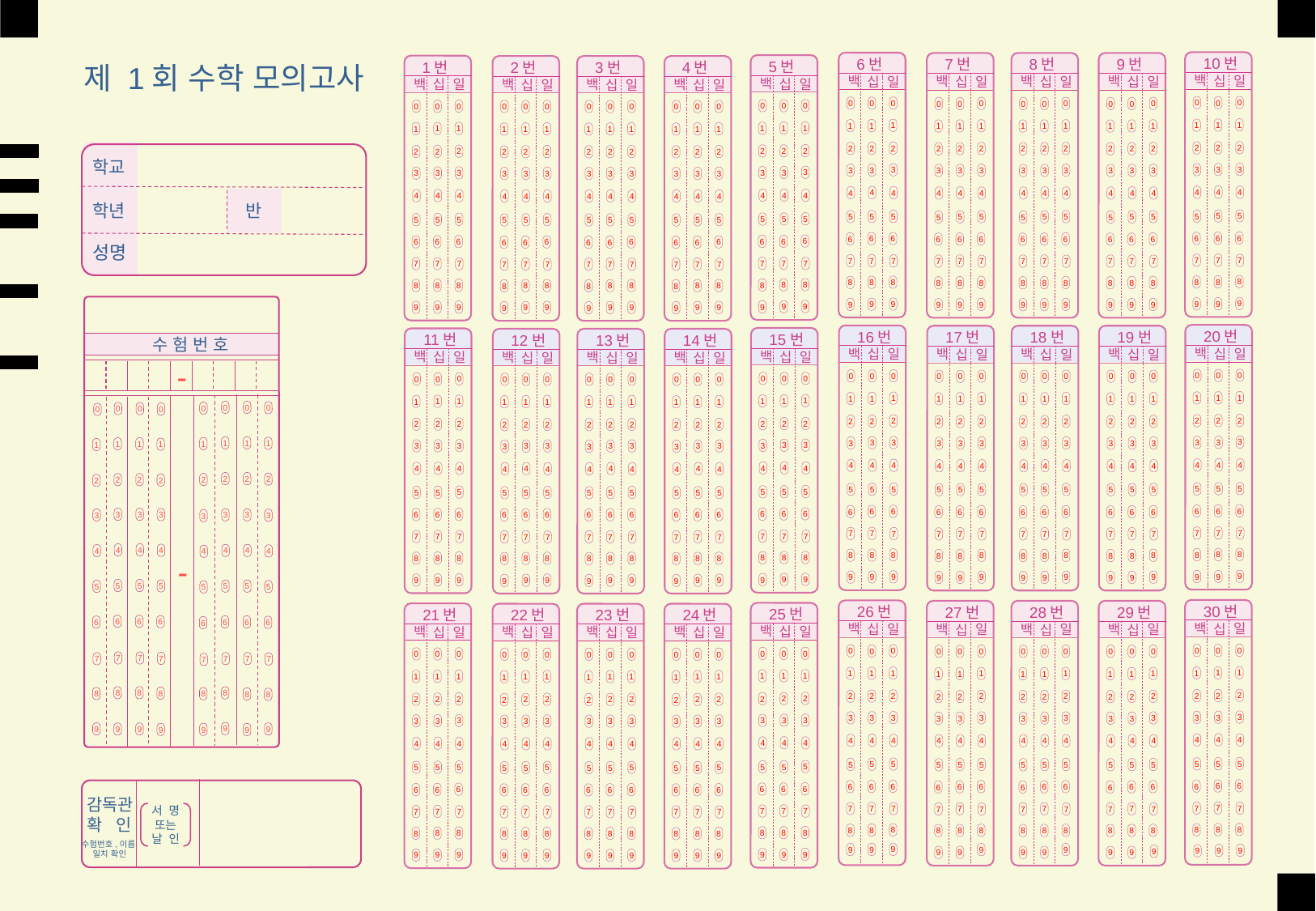

10번
6번
7번
8번
9번
5번
1번

2번
3번
4번

제 1회 수학 모의고사

백
일
십
백
일
십
백
일
십
백
일
십
백
일
십
백
일
십
백
일
십
백
일
십
백
일
십
백
일
십
0
0
0
0
0
0
0
0
0
0
0
0
0
0
0
0
0
0
0
0
0
0
0
0
0
0
0
0
0
0
1
1
1
1
1
1
1
1
1
1
1
1
1
1
1
1
1
1
1
1
1
1
1
1
1
1
1
1
1
1
2
2
2
2
2
2
2
2
2
2
2
2
2
2
2

2

2
2
2
2
2
2
2
2
2
2
2
2
2
2
학교

3
3
3
3
3
3
3
3
3
3
3
3
3
3
3
3
3
3
3
3
3
3
3
3
3
3
3
3
3
3

4
4
4
4
4
4
4
4
4
4
4
4
4
4
4
반
4
4
4
4
4
4
4
4
4
4
4
4
4
4
4
학년
5
5
5
5
5
5
5
5
5
5
5
5
5
5
5
5
5
5
5
5
5
5
5
5
5
5
5
5
5
5

6
6
6
6
6
6
6
6
6
6
6
6
6
6
6
6
6
6
성명
6
6
6
6
6
6
6
6
6
6
6
6
7
7
7
7
7
7
7
7
7
7
7
7
7
7
7
7
7
7
7
7
7
7
7
7
7
7
7
7
7
7
8
8
8
8
8
8
8
8
8
8
8
8
8
8
8
8
8
8
8
8
8
8
8
8
8
8
8
8
8
8

9
9
9
9
9
9
9
9
9
9
9
9
9
9
9
9
9
9
9
9
9
9
9
9
9
9
9
9
9
9
20번
16번
17번
18번
19번
15번
11번

12번
13번
14번

수 험 번 호

백
백
일
십
백
백
백
일
십
일
일
일
십
십
십
백
백
일
십
백
백
백
일
십
일
일
일
십
십
십
-

0
0
0
0
0
0
0
0
0
0
0
0
0
0
0
0
0
0
0
0
0
0
0
0
0
0
0
0
0
0
1
1
1
1
1
1
1
1
1
1
1
1
1
1
1
1
1
1
1
1
1
1
1
1
1
1
1
1
1
1
0
0
0
0
0
0
0
0
2
2
2
2
2
2
2
2
2
2
2
2
2
2
2
2
2
2
2
2
2
2
2
2
2
2
2
2
2
2
3
3
3
3
3
3
1
1
3
3
3
3
3
3
3
3
3
1
1
1
1
1
1
3
3
3
3
3
3
3
3
3
3
3
3
3
3
3
4
4
4
4
4
4
4
4
4
4
4
4
4
4
4
4
4
4
4
4
4
4
4
4
4
4
4
4
4
4
2
2
2
2
2
2
2
2
5
5
5
5
5
5
5
5
5
5
5
5
5
5
5
5
5
5
5
5
5
5
5
5
5
5
5
5
5
5
6
6
6
6
6
6
6
6
6
6
6
6
6
6
6
6
6
6
3
3
6
6
6
6
6
6
3
6
6
6
3
3
6
6
6
3
3
3
7
7
7
7
7
7
7
7
7
7
7
7
7
7
7
7
7
7
7
7
7
7
7
7
7
7
7
7
7
7
4
4
4
4
4
4
4
4
-
8
8
8
8
8
8
8
8
8
8
8
8
8
8
8
8
8
8
8
8
8
8
8
8
8
8
8
8
8
8
9
9
9
9
9
9
9
9
9
9
9
9
9
9
9
9
9
9
9
9
9
9
9
9
9
9
9
9
9
9
5
5
5
5
5
5
5
5
30번
26번
27번
28번
29번
25번
21번

22번
23번
24번

백
일
십
백
일
십
백
일
십
백
일
십
백
일
십
6
6
6
6
6
6
6
6
백
일
십
백
일
십
백
일
십
백
일
십
백
일
십
0
0
0
0
0
0
0
0
0
0
0
0
0
0
0
0
0
0
0
0
0
0
0
0
0
0
0
0
0
0
7
7
7
7
7
7
7
7
1
1
1
1
1
1
1
1
1
1
1
1
1
1
1
1
1
1
1
1
1
1
1
1
1
1
1
1
1
1
8
8
8
8
8
8
8
8
2
2
2
2
2
2
2
2
2
2
2
2
2
2
2
2
2
2
2
2
2
2
2
2
2
2
2
2
2
2
3
3
3
3
3
3
3
3
3
3
3
3
3
3
3
3
3
3
3
3
3
3
3
3
3
3
3
3
3
3
9
9
9
9
9
9
9
9
4
4
4
4
4
4
4
4
4
4
4
4
4
4
4
4
4
4
4
4
4
4
4
4
4
4
4
4
4
4
5
5
5
5
5
5
5
5
5
5
5
5
5
5
5
5
5
5
5
5
5
5
5
5
5
5
5
5
5
5
6
6
6
6
6

6
6
6
6
6
6
6
6
6
6
6
6
6
6
6
6
6
6
6
6
6
6
6
6
6
감독관
확   인
7
7
7
7
7
7
7
7
7
7
7
7
7
7
7
서  명
또는
날  인
7
7
7
7
7
7
7
7
7
7
7
7
7
7
7
8
8
8
8
8
8
8
8
8
8
8
8
8
8
8
8
8
8
8
8
8
8
8
8
8
8
8
8
8
8
수험번호,이름
일치 확인
9
9
9
9
9
9
9
9
9
9
9
9
9
9
9
9
9
9
9
9
9
9
9
9
9
9
9
9
9
9